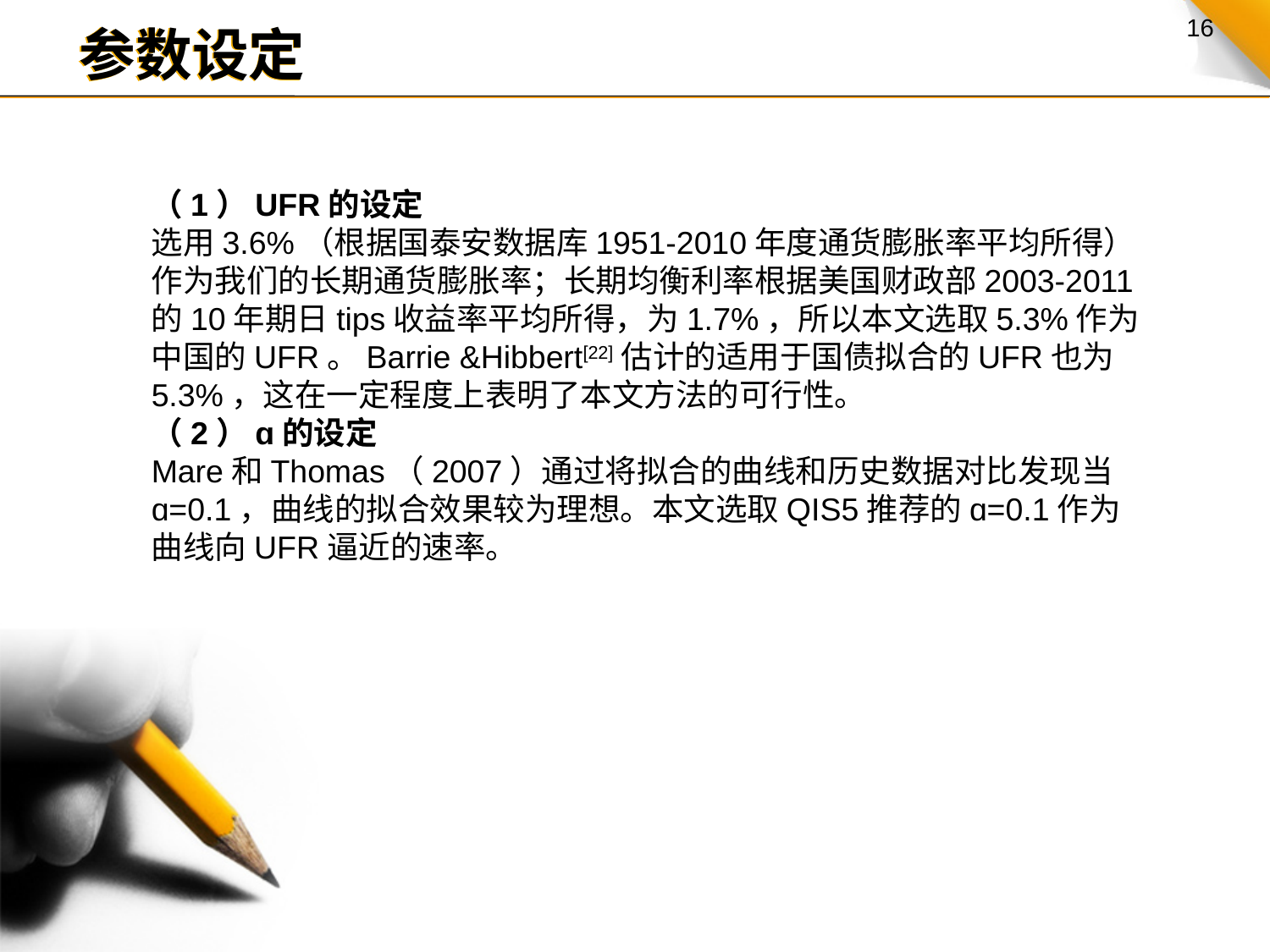

参数设定
（1）UFR的设定
选用3.6%（根据国泰安数据库1951-2010年度通货膨胀率平均所得）作为我们的长期通货膨胀率；长期均衡利率根据美国财政部2003-2011的10年期日tips收益率平均所得，为1.7%，所以本文选取5.3%作为中国的UFR。Barrie &Hibbert[22]估计的适用于国债拟合的UFR也为5.3%，这在一定程度上表明了本文方法的可行性。
（2）ɑ的设定
Mare和Thomas（2007）通过将拟合的曲线和历史数据对比发现当ɑ=0.1，曲线的拟合效果较为理想。本文选取QIS5推荐的ɑ=0.1作为曲线向UFR逼近的速率。